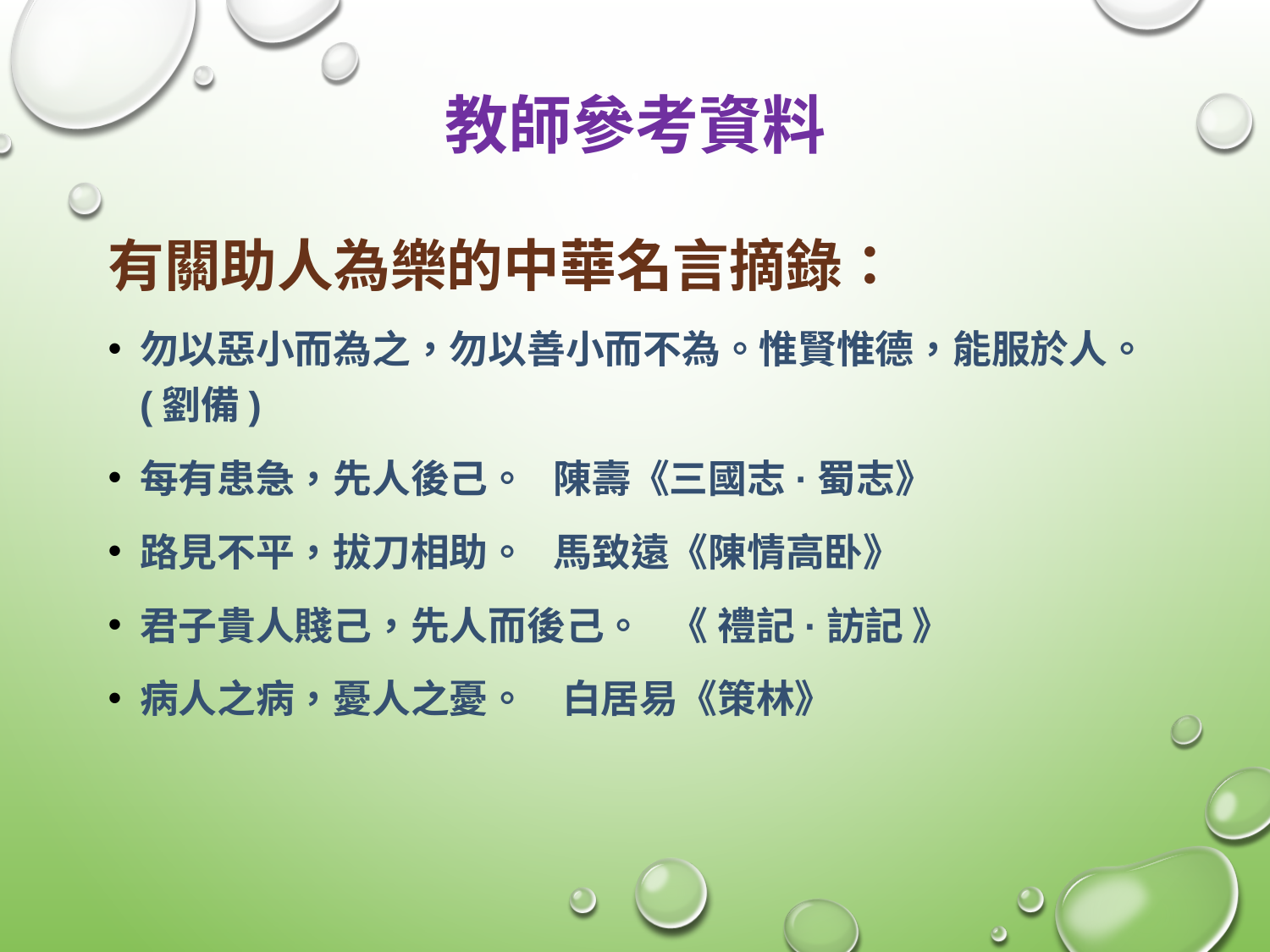

# 教師參考資料
有關助人為樂的中華名言摘錄：
勿以惡小而為之，勿以善小而不為。惟賢惟德，能服於人。(劉備)
每有患急，先人後己。   陳壽《三國志·蜀志》
路見不平，拔刀相助。   馬致遠《陳情高卧》
君子貴人賤己，先人而後己。   《 禮記·訪記 》
病人之病，憂人之憂。    白居易《策林》